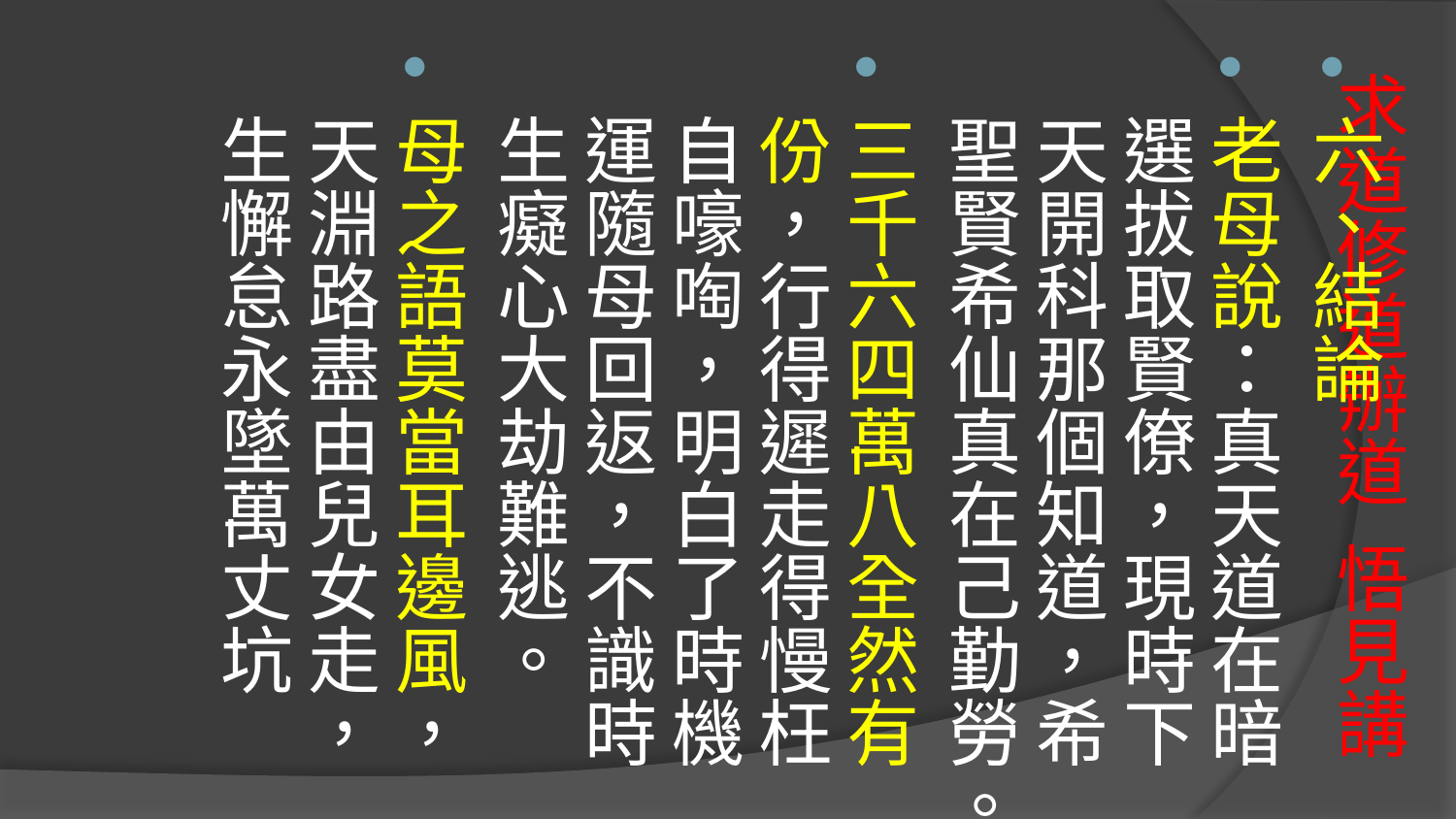

六、結論
老母說：真天道在暗選拔取賢僚，現時下天開科那個知道，希聖賢希仙真在己勤勞。
三千六四萬八全然有份，行得遲走得慢枉自嚎啕，明白了時機運隨母回返，不識時生癡心大劫難逃。
母之語莫當耳邊風，天淵路盡由兒女走，生懈怠永墜萬丈坑

# 求道修道辦道  悟見講